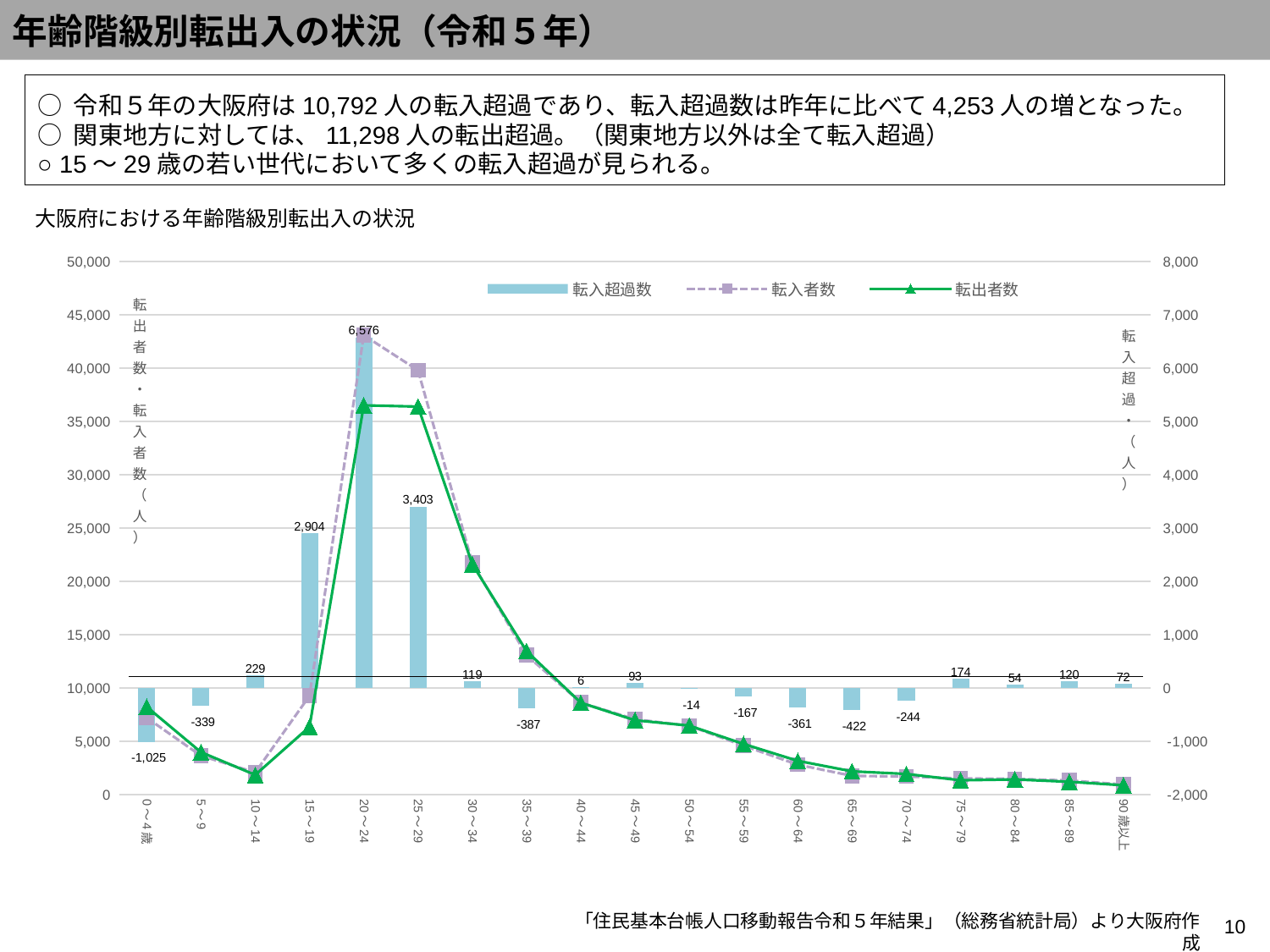

年齢階級別転出入の状況（令和５年）
○ 令和５年の大阪府は10,792人の転入超過であり、転入超過数は昨年に比べて4,253人の増となった。
○ 関東地方に対しては、11,298人の転出超過。（関東地方以外は全て転入超過）
○ 15～29歳の若い世代において多くの転入超過が見られる。
大阪府における年齢階級別転出入の状況

### Chart

| Category | 転入超過数 | 転入者数 | 転出者数 |
|---|---|---|---|
| 0～4歳 | -1025.0 | 7192.0 | 8217.0 |
| 5～9 | -339.0 | 3629.0 | 3968.0 |
| 10～14 | 229.0 | 2064.0 | 1835.0 |
| 15～19 | 2904.0 | 9250.0 | 6346.0 |
| 20～24 | 6576.0 | 43076.0 | 36500.0 |
| 25～29 | 3403.0 | 39786.0 | 36383.0 |
| 30～34 | 119.0 | 21716.0 | 21597.0 |
| 35～39 | -387.0 | 13059.0 | 13446.0 |
| 40～44 | 6.0 | 8610.0 | 8604.0 |
| 45～49 | 93.0 | 7053.0 | 6960.0 |
| 50～54 | -14.0 | 6441.0 | 6455.0 |
| 55～59 | -167.0 | 4569.0 | 4736.0 |
| 60～64 | -361.0 | 2792.0 | 3153.0 |
| 65～69 | -422.0 | 1746.0 | 2168.0 |
| 70～74 | -244.0 | 1680.0 | 1924.0 |
| 75～79 | 174.0 | 1505.0 | 1331.0 |
| 80～84 | 54.0 | 1462.0 | 1408.0 |
| 85～89 | 120.0 | 1310.0 | 1190.0 |
| 90歳以上 | 72.0 | 933.0 | 861.0 |
「住民基本台帳人口移動報告令和５年結果」（総務省統計局）より大阪府作成
10